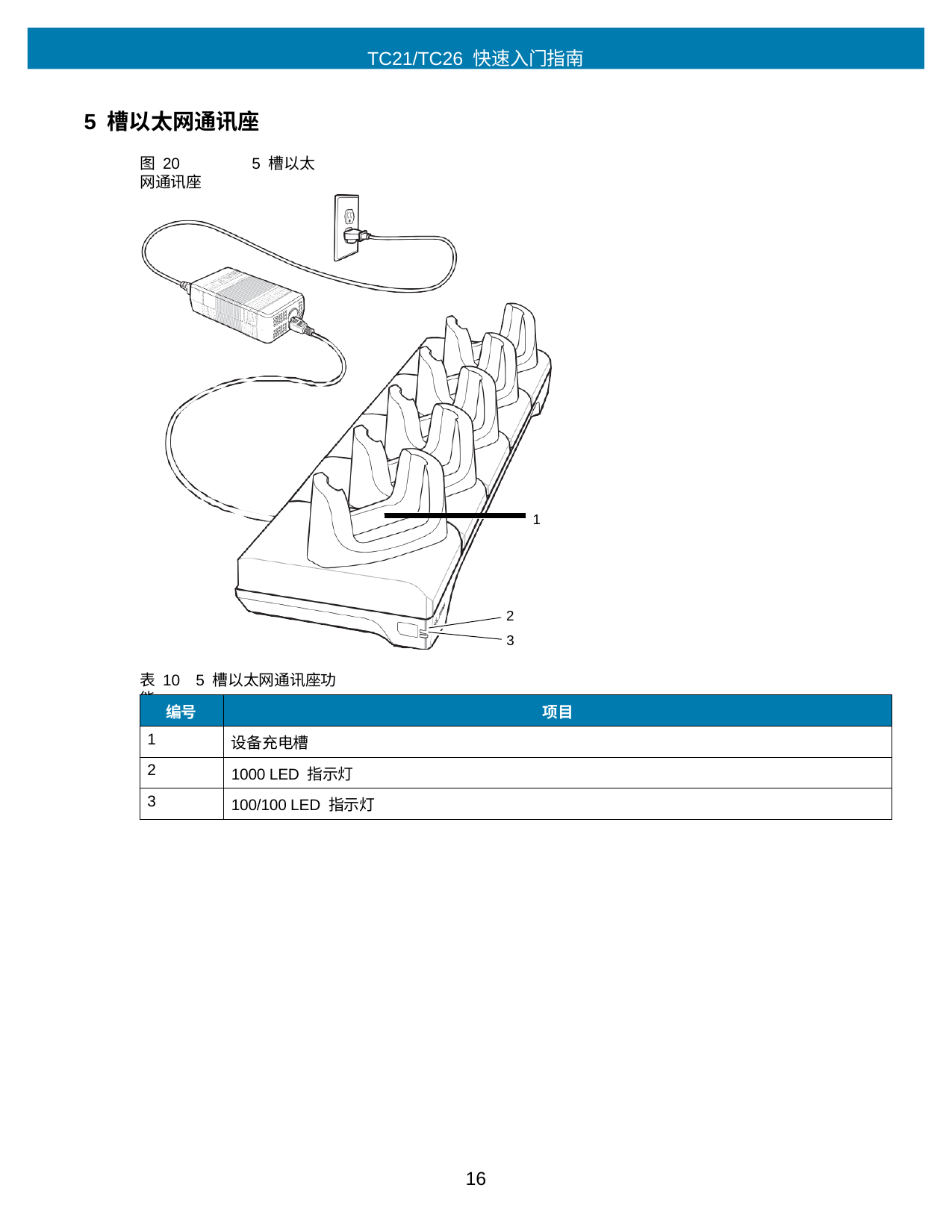

TC21/TC26 快速入门指南
5 槽以太网通讯座

图 20	5 槽以太网通讯座

1

2
3

表 10	5 槽以太网通讯座功能
| 编号 | 项目 |
| --- | --- |
| 1 | 设备充电槽 |
| 2 | 1000 LED 指示灯 |
| 3 | 100/100 LED 指示灯 |
16